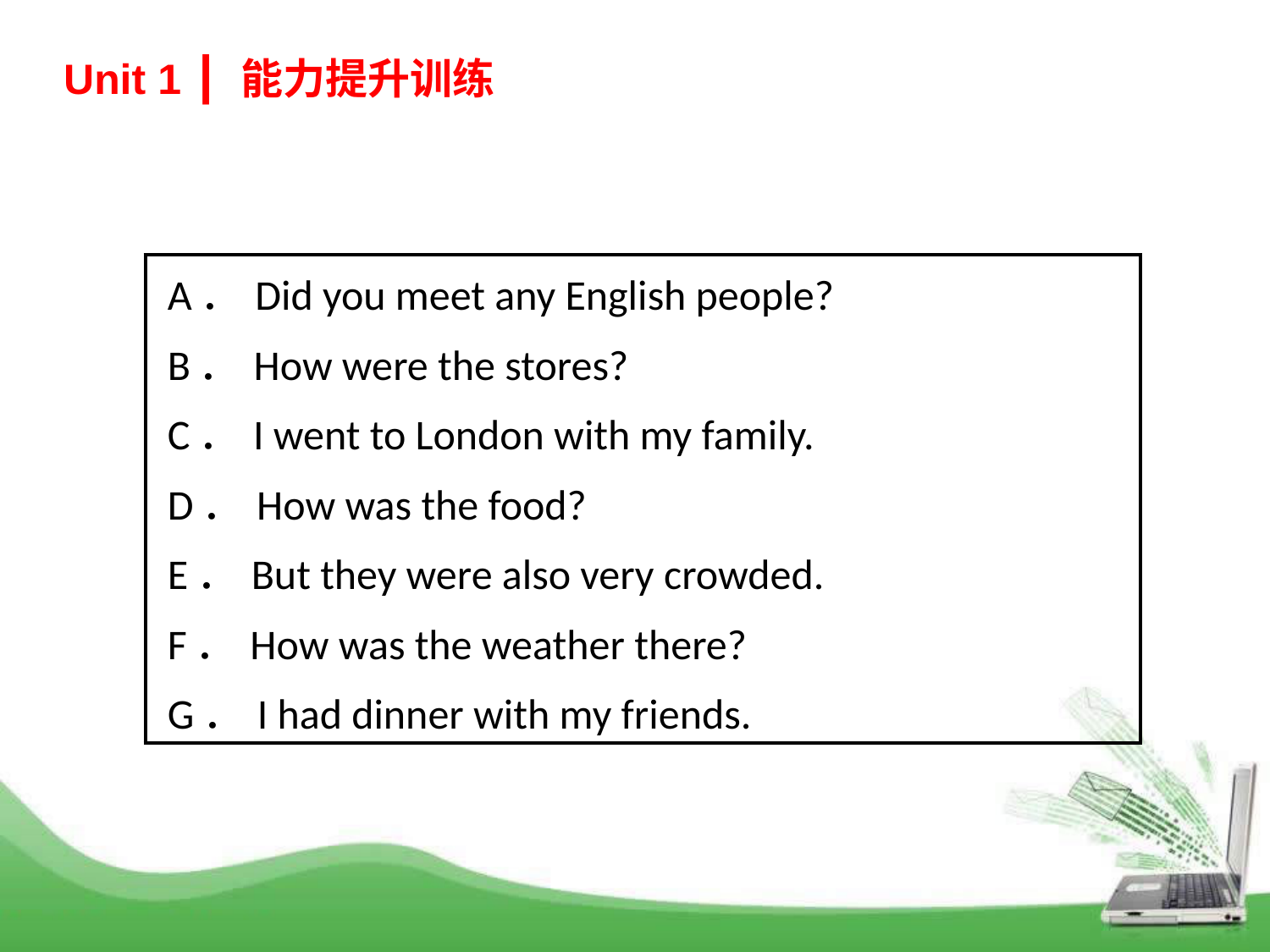

Unit 1 ┃ 能力提升训练
| A．Did you meet any English people? B．How were the stores? C．I went to London with my family. D．How was the food? E．But they were also very crowded. F．How was the weather there? G．I had dinner with my friends. |
| --- |